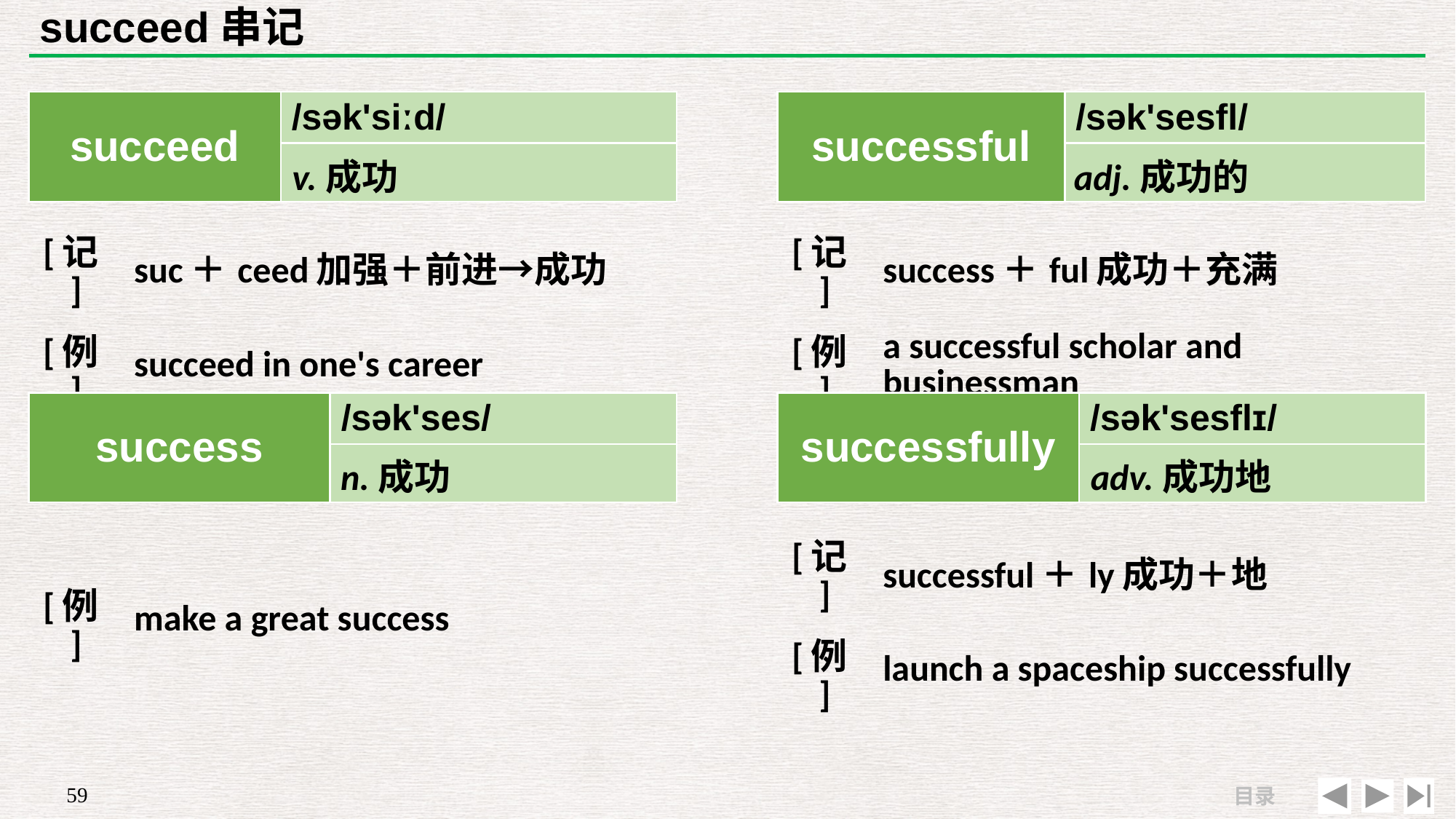

# succeed串记

| succeed | /sək'siːd/ |
| --- | --- |
|  |  |
| successful | /sək'sesfl/ |
| --- | --- |
|  |  |
v.成功
adj.成功的
| [记] | suc＋ceed加强＋前进→成功 |
| --- | --- |
| [例] | succeed in one's career |
| [记] | success＋ful成功＋充满 |
| --- | --- |
| [例] | a successful scholar and businessman |
| success | /sək'ses/ |
| --- | --- |
|  |  |
| successfully | /sək'sesflɪ/ |
| --- | --- |
|  |  |
n.成功
adv.成功地
| [记] | successful＋ly成功＋地 |
| --- | --- |
| [例] | launch a spaceship successfully |
|  |  |
| --- | --- |
| [例] | make a great success |